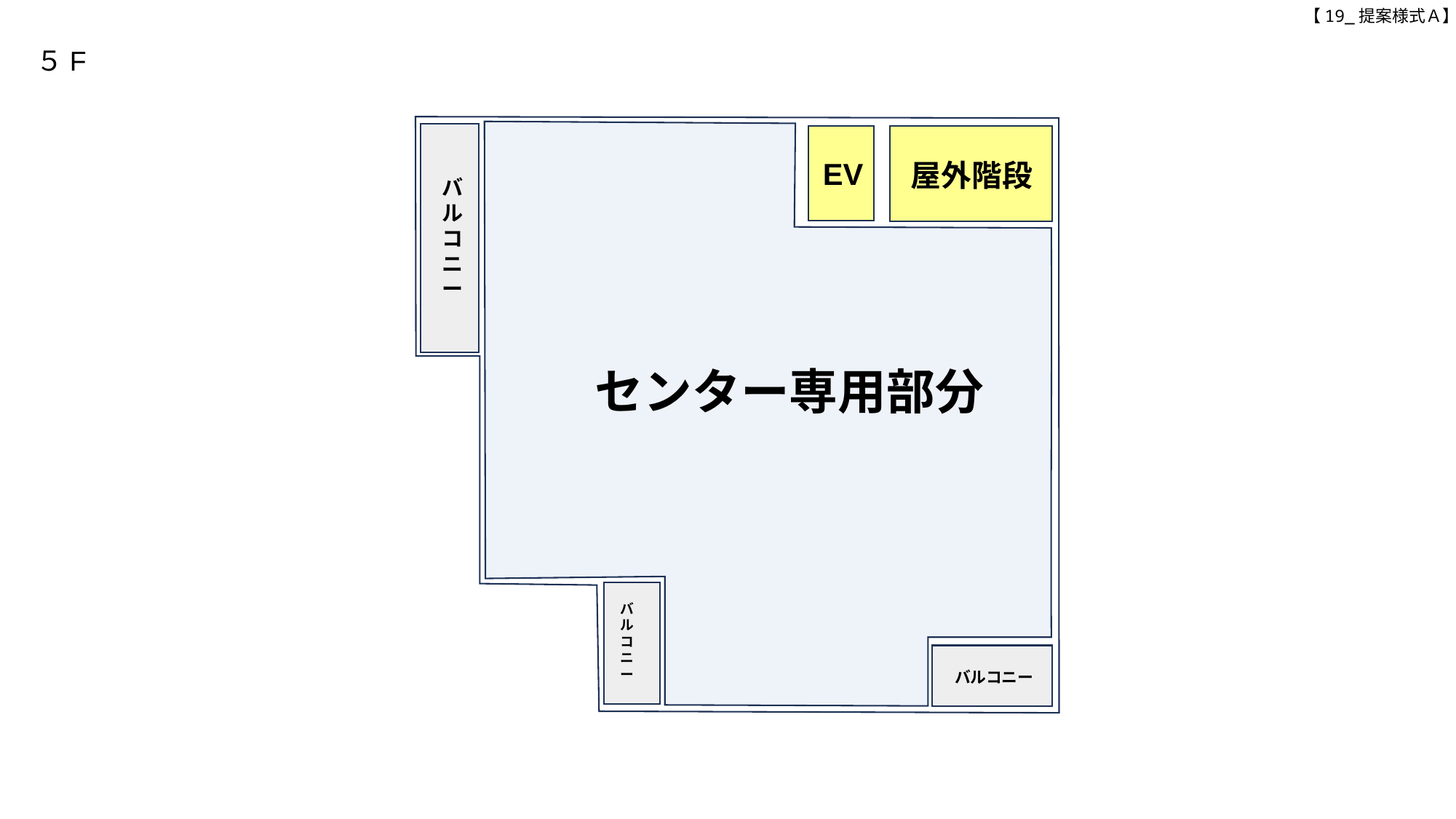

【19_提案様式Ａ】
５F

バルコニー
屋外階段
EV
センター専用部分
バルコニー

バルコニー